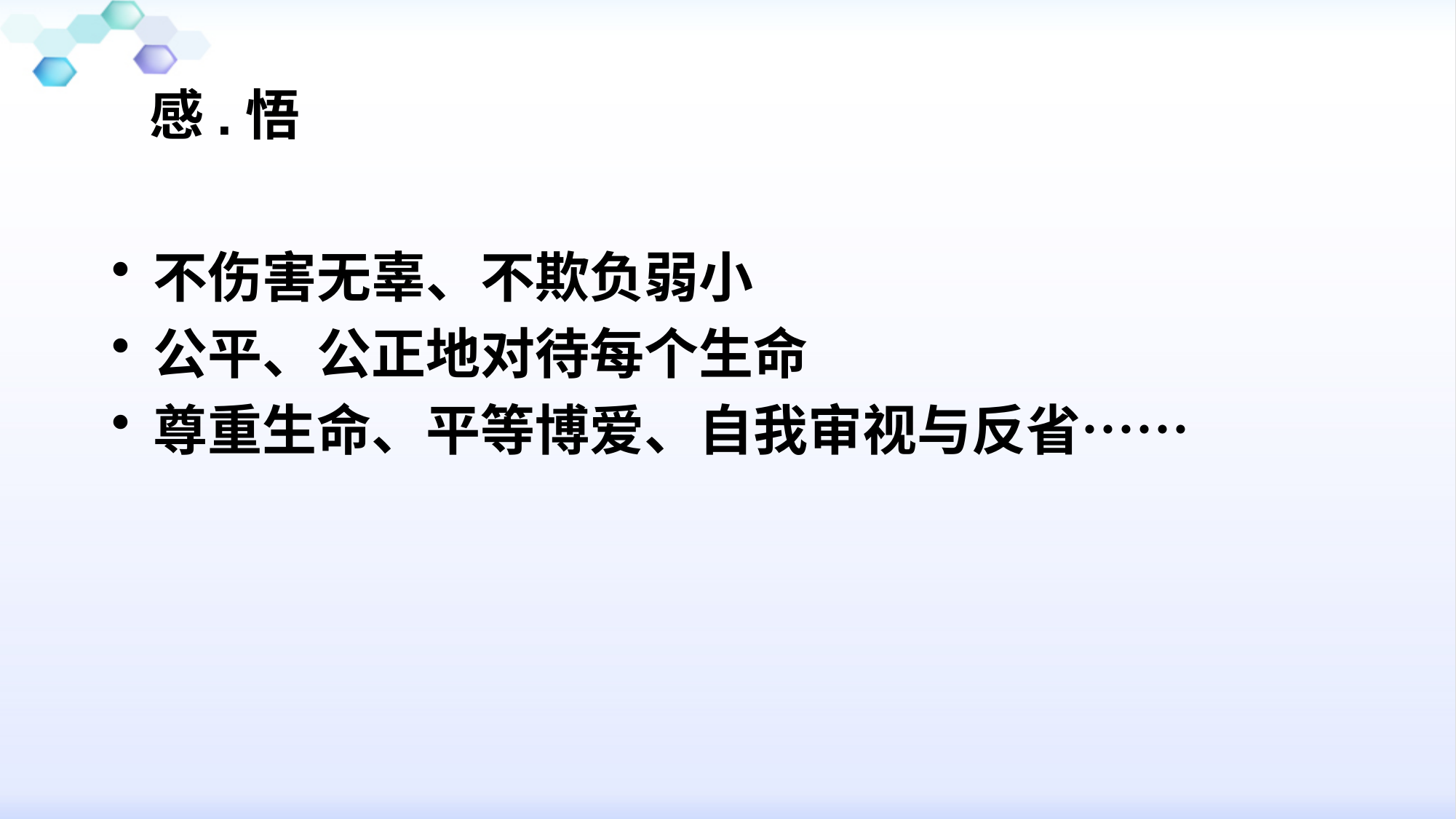

# 感.悟
不伤害无辜、不欺负弱小
公平、公正地对待每个生命
尊重生命、平等博爱、自我审视与反省……